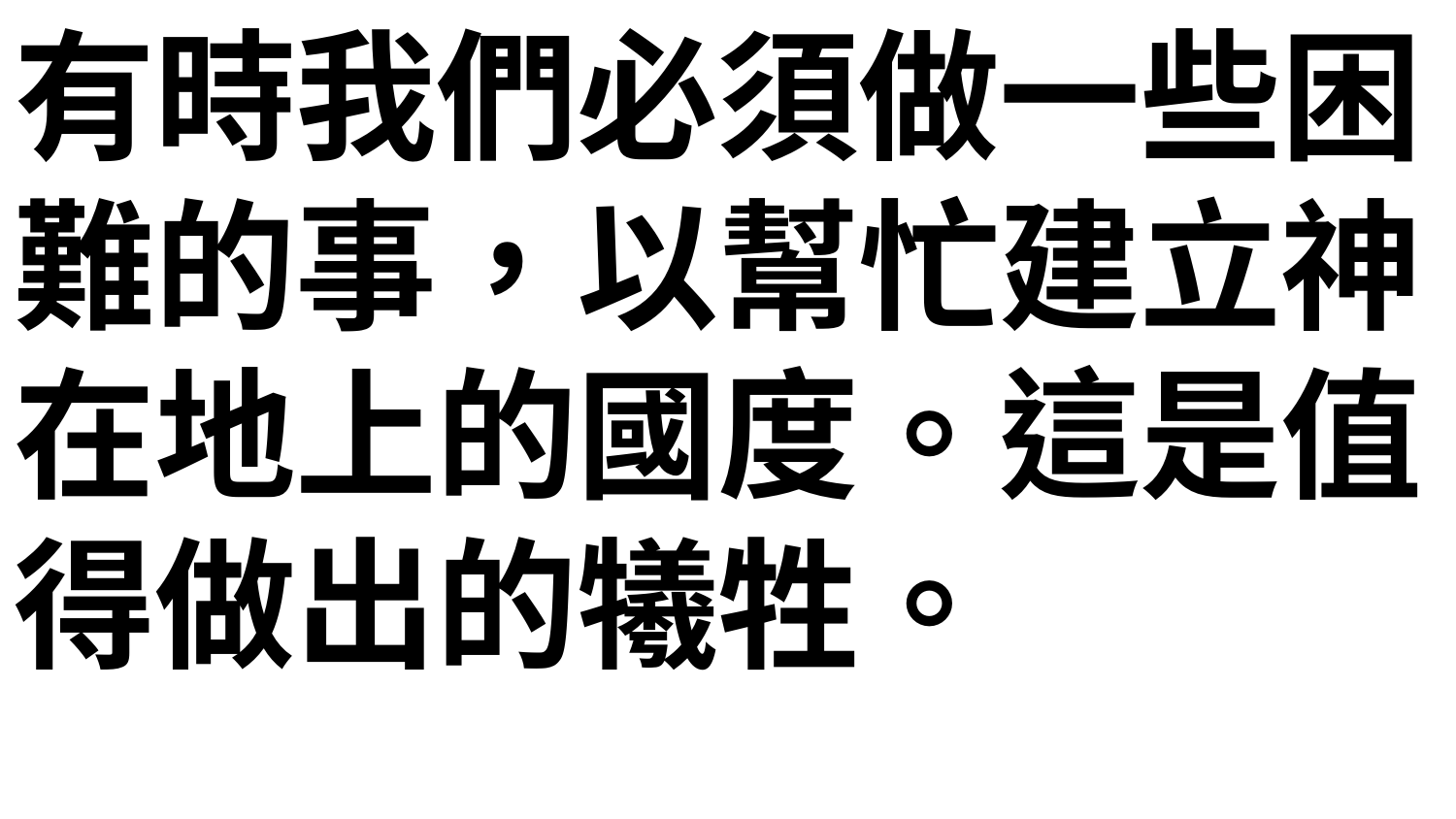

有時我們必須做一些困難的事，以幫忙建立神在地上的國度。這是值得做出的犧牲。